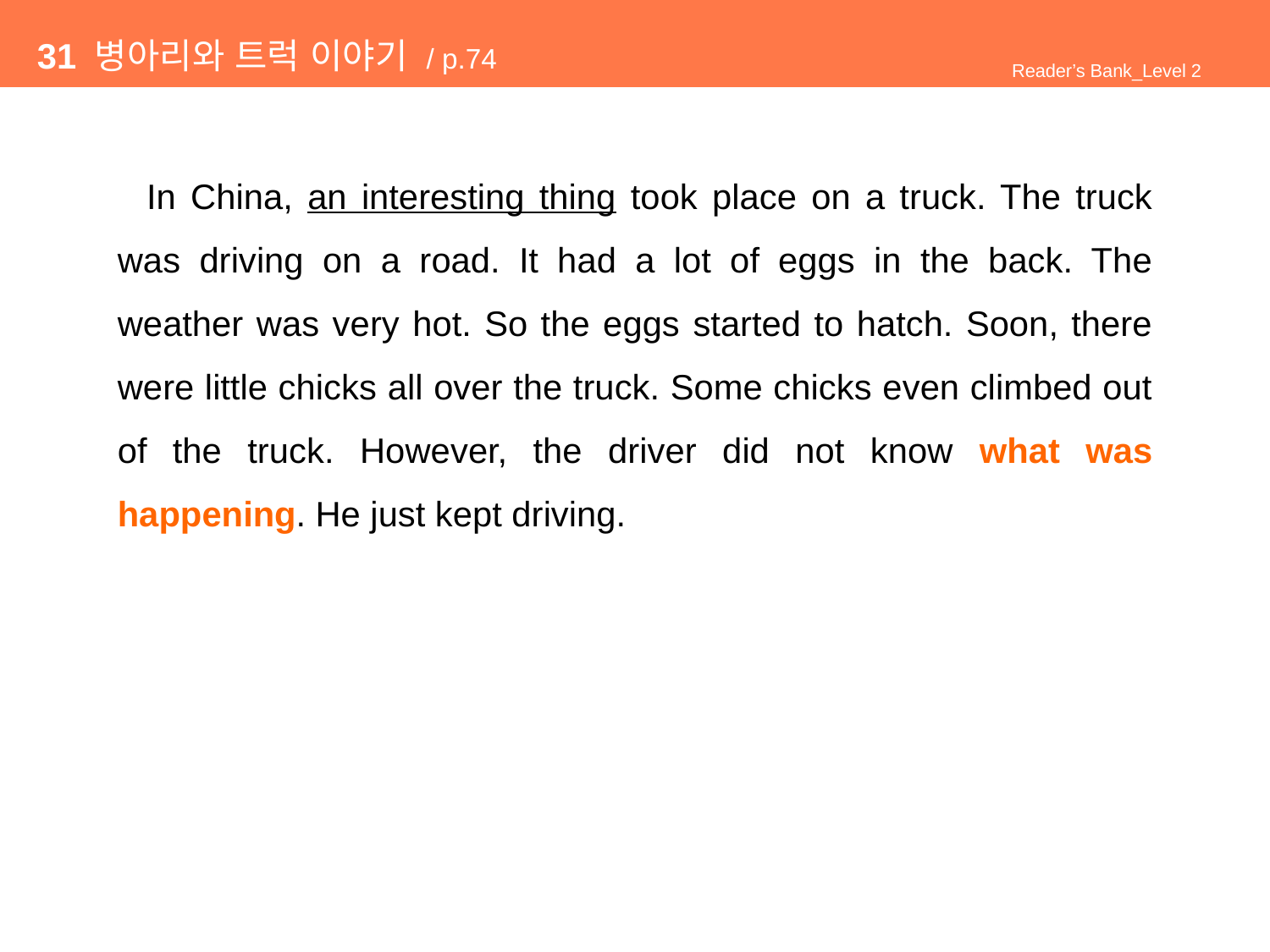

# 31 병아리와 트럭 이야기 / p.74
Reader’s Bank_Level 2

  In China, an interesting thing took place on a truck. The truck was driving on a road. It had a lot of eggs in the back. The weather was very hot. So the eggs started to hatch. Soon, there were little chicks all over the truck. Some chicks even climbed out of the truck. However, the driver did not know what was happening. He just kept driving.